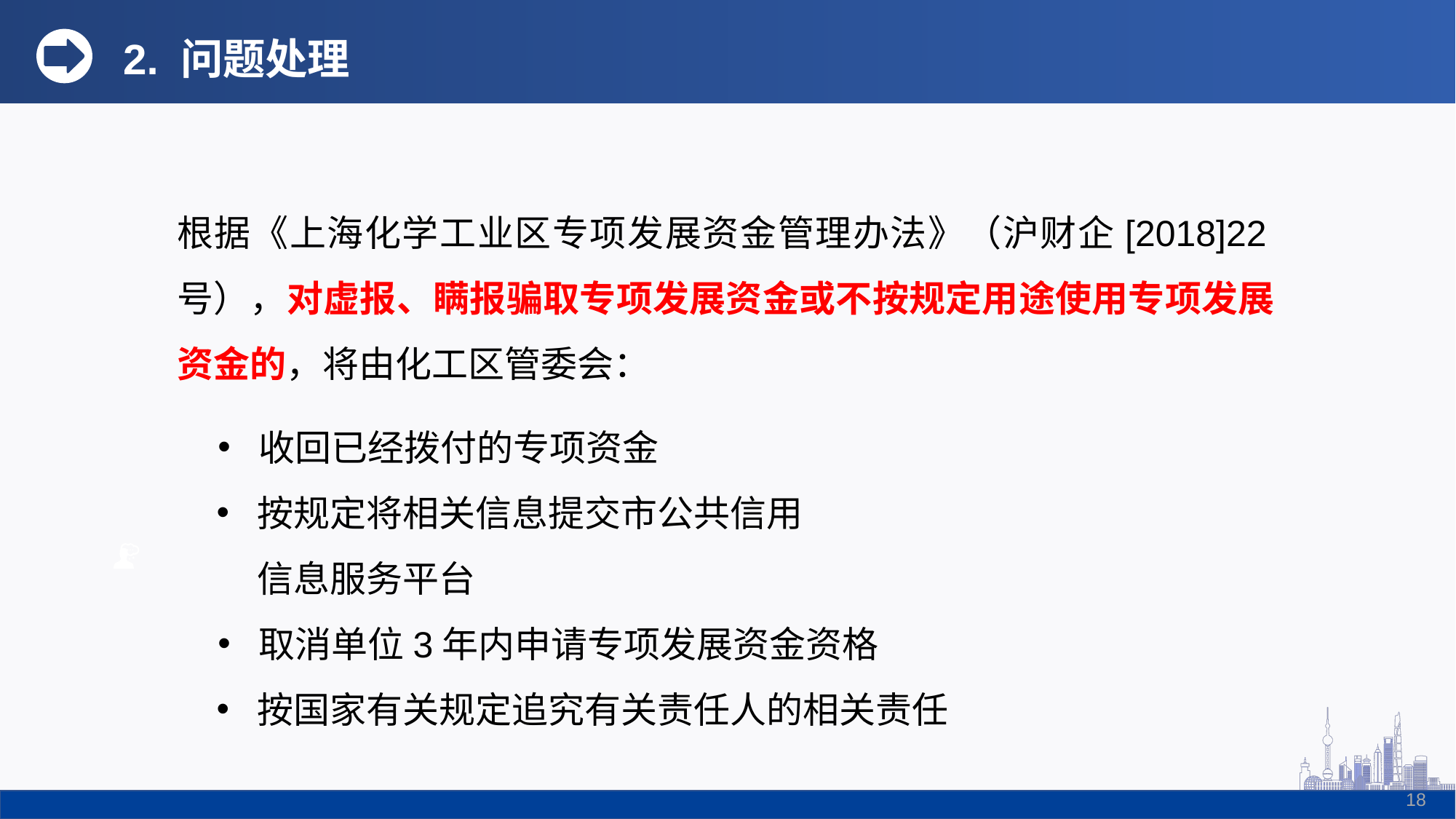

2. 问题处理
根据《上海化学工业区专项发展资金管理办法》（沪财企[2018]22号），对虚报、瞒报骗取专项发展资金或不按规定用途使用专项发展资金的，将由化工区管委会：
收回已经拨付的专项资金
按规定将相关信息提交市公共信用信息服务平台
取消单位3年内申请专项发展资金资格
按国家有关规定追究有关责任人的相关责任